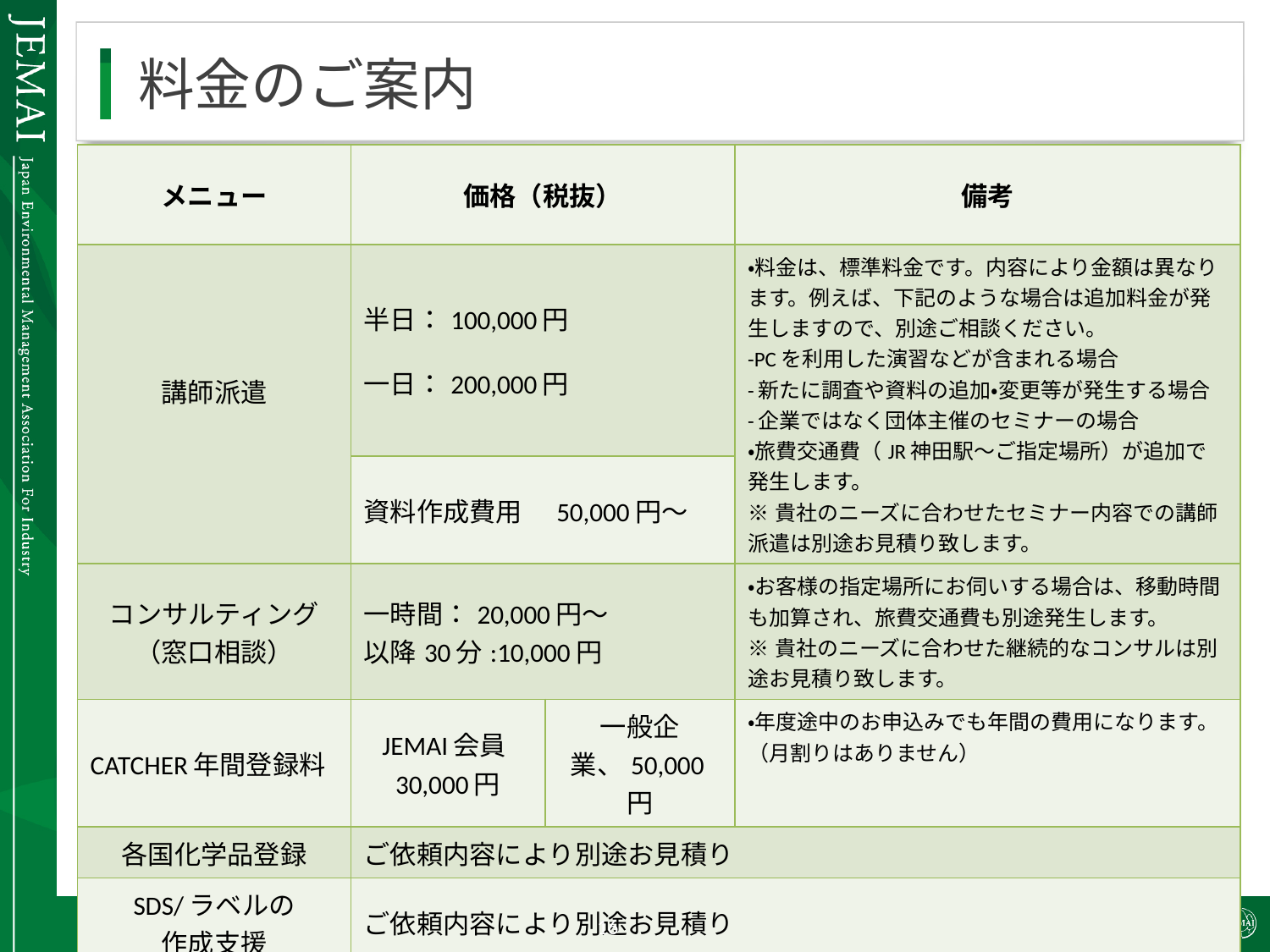

# 料金のご案内
| メニュー | 価格（税抜） |  | 備考 |
| --- | --- | --- | --- |
| 講師派遣 | 半日：100,000円 一日：200,000円 |  | ・料金は、標準料金です。内容により金額は異なります。例えば、下記のような場合は追加料金が発生しますので、別途ご相談ください。 -PCを利用した演習などが含まれる場合 -新たに調査や資料の追加・変更等が発生する場合 -企業ではなく団体主催のセミナーの場合 ・旅費交通費（JR神田駅～ご指定場所）が追加で発生します。 ※貴社のニーズに合わせたセミナー内容での講師派遣は別途お見積り致します。 |
|  | 資料作成費用　50,000円～ |  |  |
| コンサルティング （窓口相談） | 一時間：20,000円～ 以降30分:10,000円 |  | ・お客様の指定場所にお伺いする場合は、移動時間も加算され、旅費交通費も別途発生します。 ※貴社のニーズに合わせた継続的なコンサルは別途お見積り致します。 |
| CATCHER年間登録料 | JEMAI会員30,000円 | 一般企業、50,000円 | ・年度途中のお申込みでも年間の費用になります。（月割りはありません） |
| 各国化学品登録 | ご依頼内容により別途お見積り |  |  |
| SDS/ラベルの 作成支援 | ご依頼内容により別途お見積り |  |  |
16